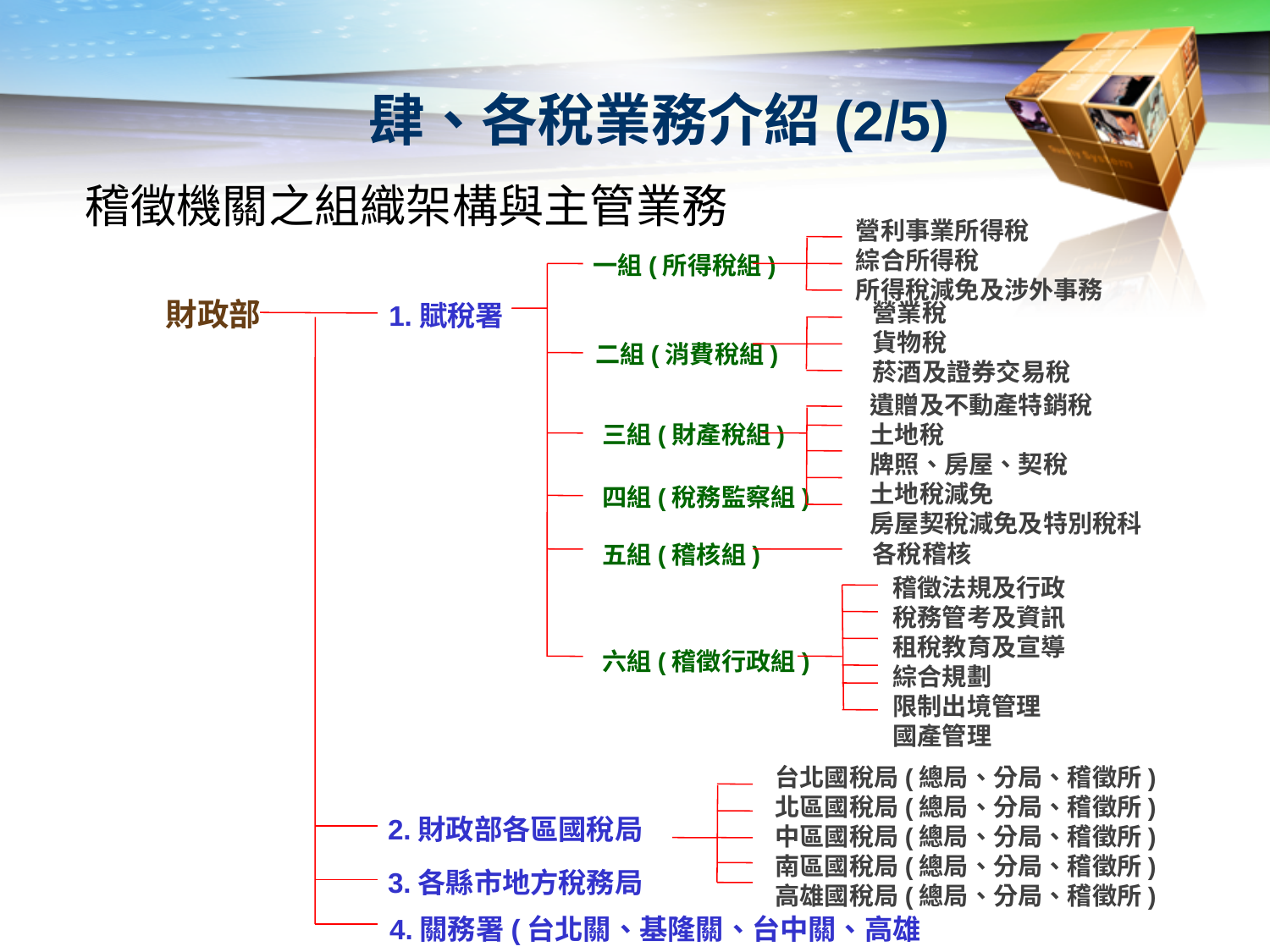

# 肆、各稅業務介紹(2/5)
稽徵機關之組織架構與主管業務
營利事業所得稅
綜合所得稅
所得稅減免及涉外事務
一組(所得稅組)
財政部
營業稅
貨物稅
菸酒及證券交易稅
1.賦稅署
二組(消費稅組)
遺贈及不動產特銷稅
土地稅
牌照、房屋、契稅
土地稅減免
房屋契稅減免及特別稅科
三組(財產稅組)
四組(稅務監察組)
五組(稽核組)
各稅稽核
稽徵法規及行政
稅務管考及資訊
租稅教育及宣導
綜合規劃
限制出境管理
國產管理
六組(稽徵行政組)
台北國稅局(總局、分局、稽徵所)
北區國稅局(總局、分局、稽徵所)
中區國稅局(總局、分局、稽徵所)
南區國稅局(總局、分局、稽徵所)
高雄國稅局(總局、分局、稽徵所)
2.財政部各區國稅局
3.各縣市地方稅務局
4.關務署(台北關、基隆關、台中關、高雄關)